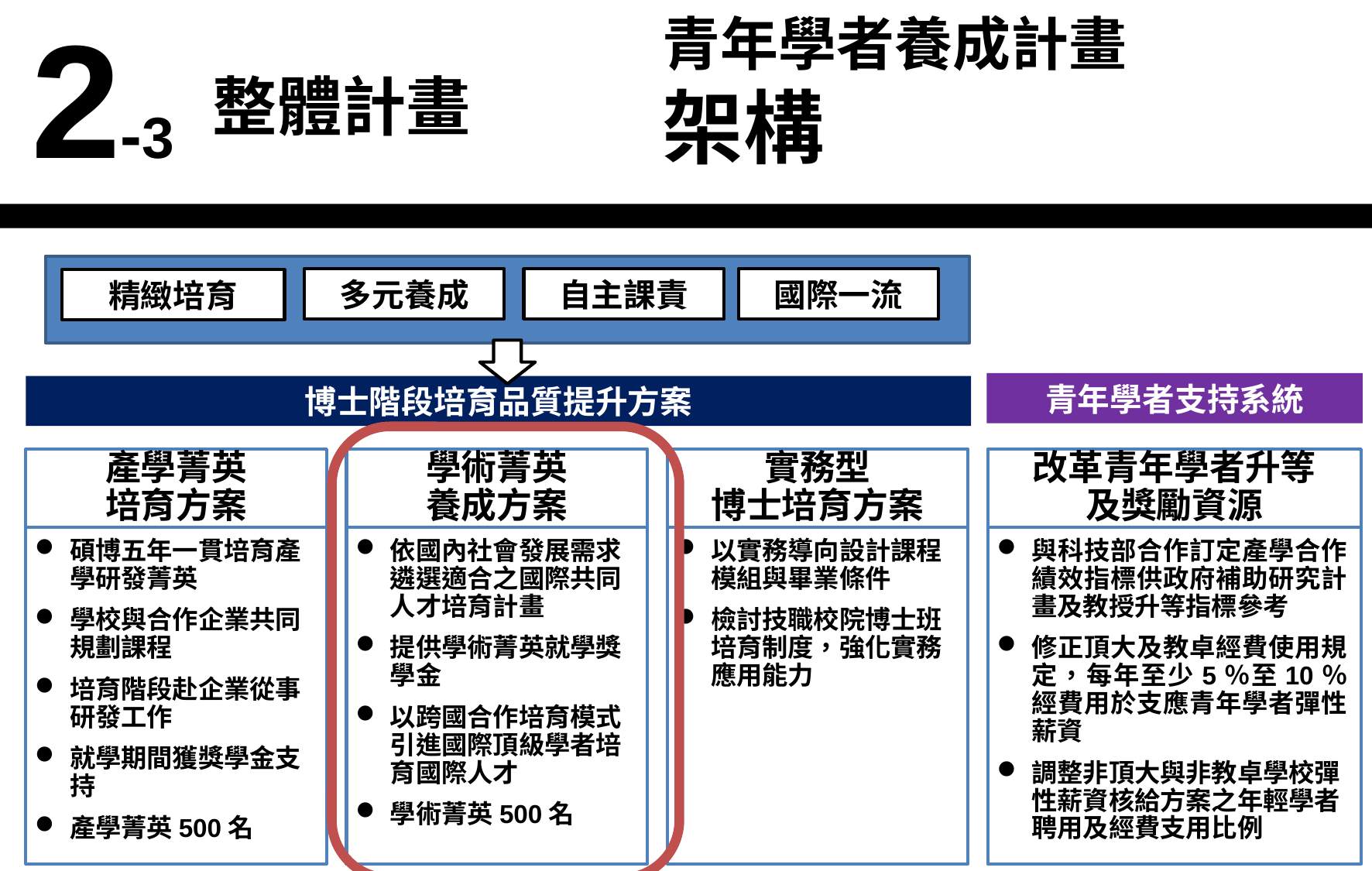

| 2-3 | 整體計畫 |
| --- | --- |
青年學者養成計畫
架構

多元養成
自主課責
國際一流
精緻培育

青年學者支持系統
博士階段培育品質提升方案

產學菁英
培育方案
學術菁英
養成方案
實務型
博士培育方案
改革青年學者升等
及獎勵資源
碩博五年一貫培育產學研發菁英
學校與合作企業共同規劃課程
培育階段赴企業從事研發工作
就學期間獲獎學金支持
產學菁英500名
依國內社會發展需求遴選適合之國際共同人才培育計畫
提供學術菁英就學獎學金
以跨國合作培育模式引進國際頂級學者培育國際人才
學術菁英500名
以實務導向設計課程模組與畢業條件
檢討技職校院博士班培育制度，強化實務應用能力
與科技部合作訂定產學合作績效指標供政府補助研究計畫及教授升等指標參考
修正頂大及教卓經費使用規定，每年至少5％至10％經費用於支應青年學者彈性薪資
調整非頂大與非教卓學校彈性薪資核給方案之年輕學者聘用及經費支用比例
7